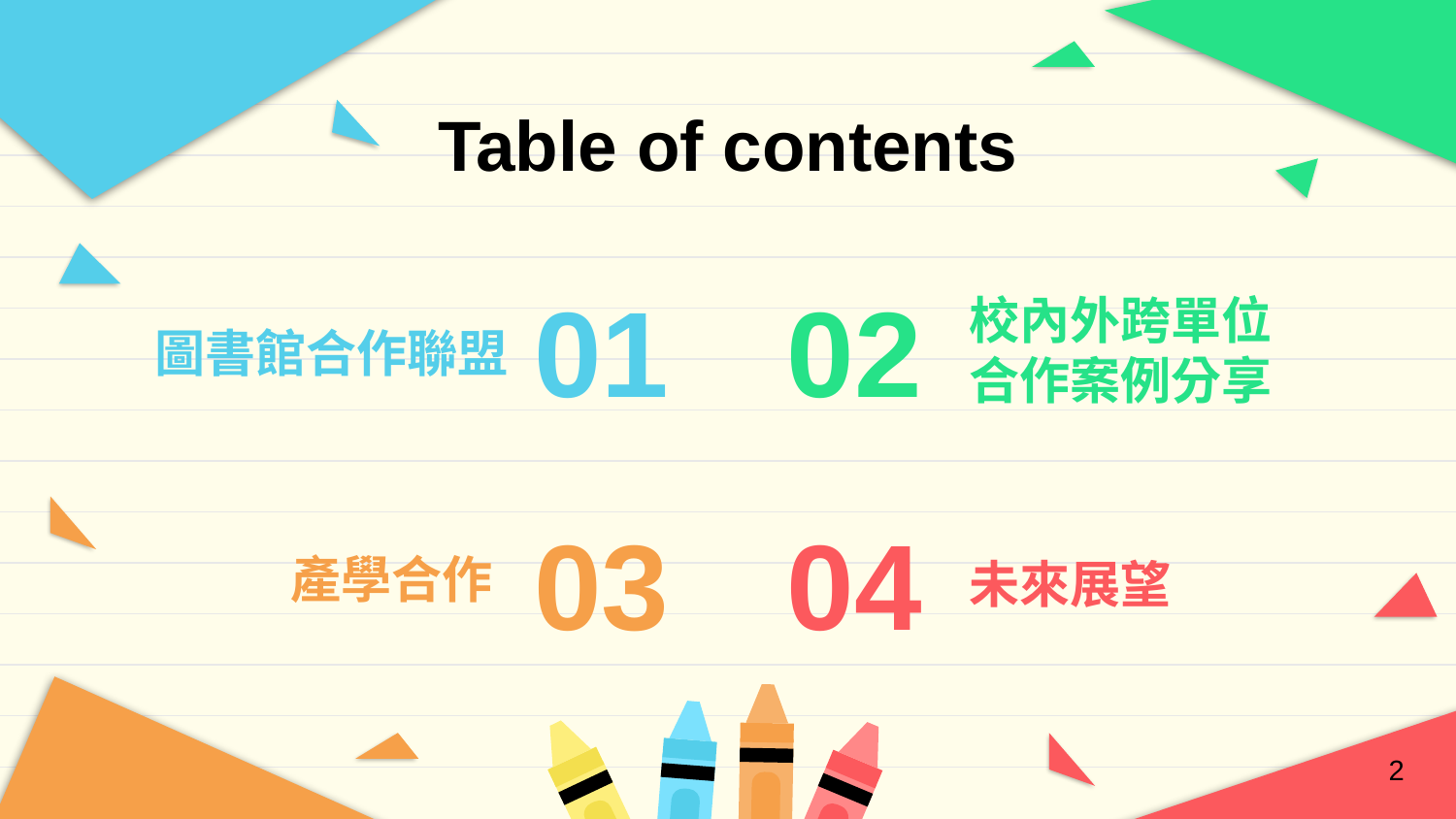

# Table of contents

01
02
校內外跨單位合作案例分享
圖書館合作聯盟

03
04
產學合作
未來展望

2